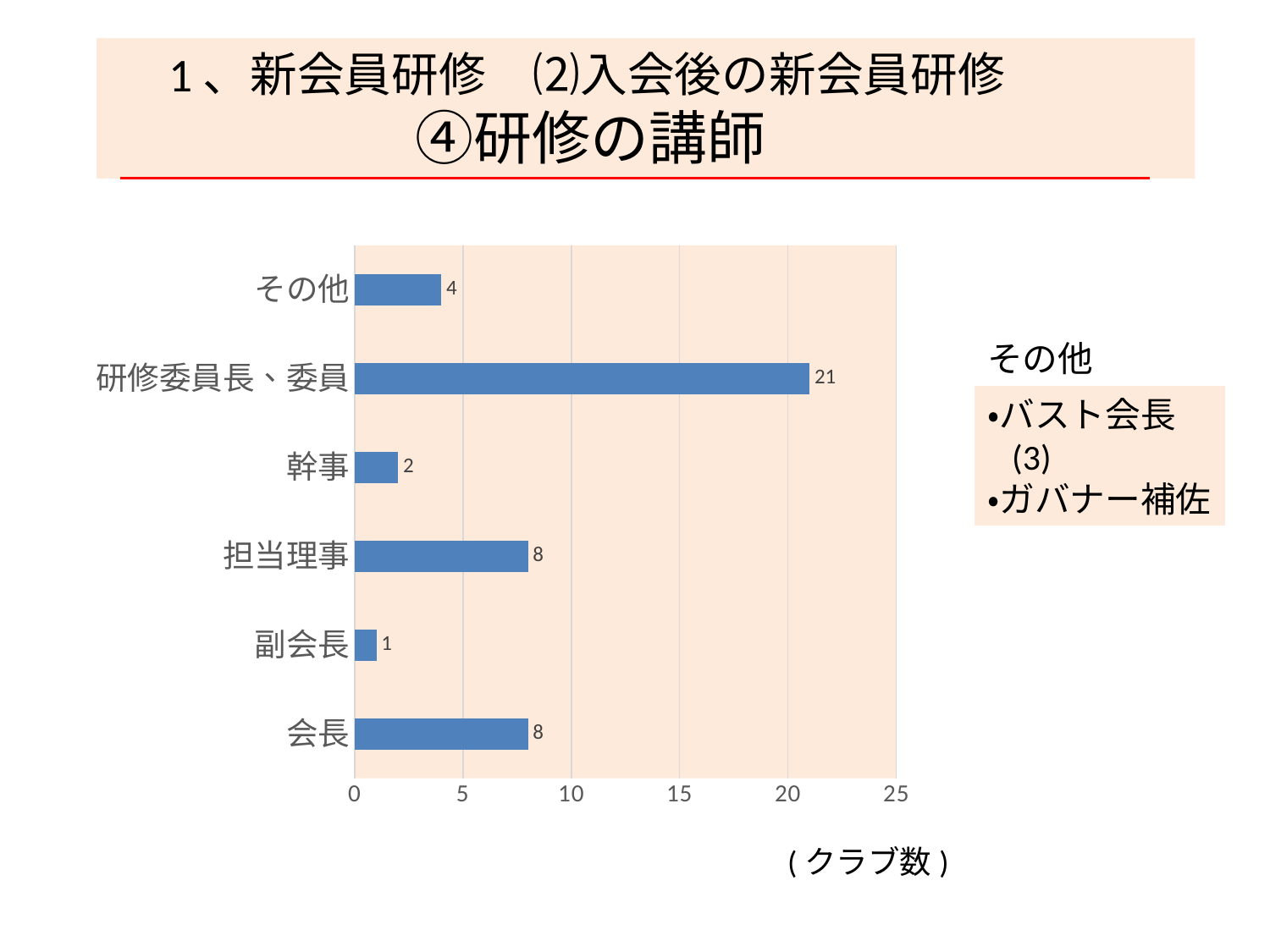

1、新会員研修　⑵入会後の新会員研修
④研修の講師

### Chart

| Category | 研修の講師 |
|---|---|
| 会長 | 8.0 |
| 副会長 | 1.0 |
| 担当理事 | 8.0 |
| 幹事 | 2.0 |
| 研修委員長、委員 | 21.0 |
| その他 | 4.0 |
その他
・バスト会長(3)
・ガバナー補佐
(クラブ数)